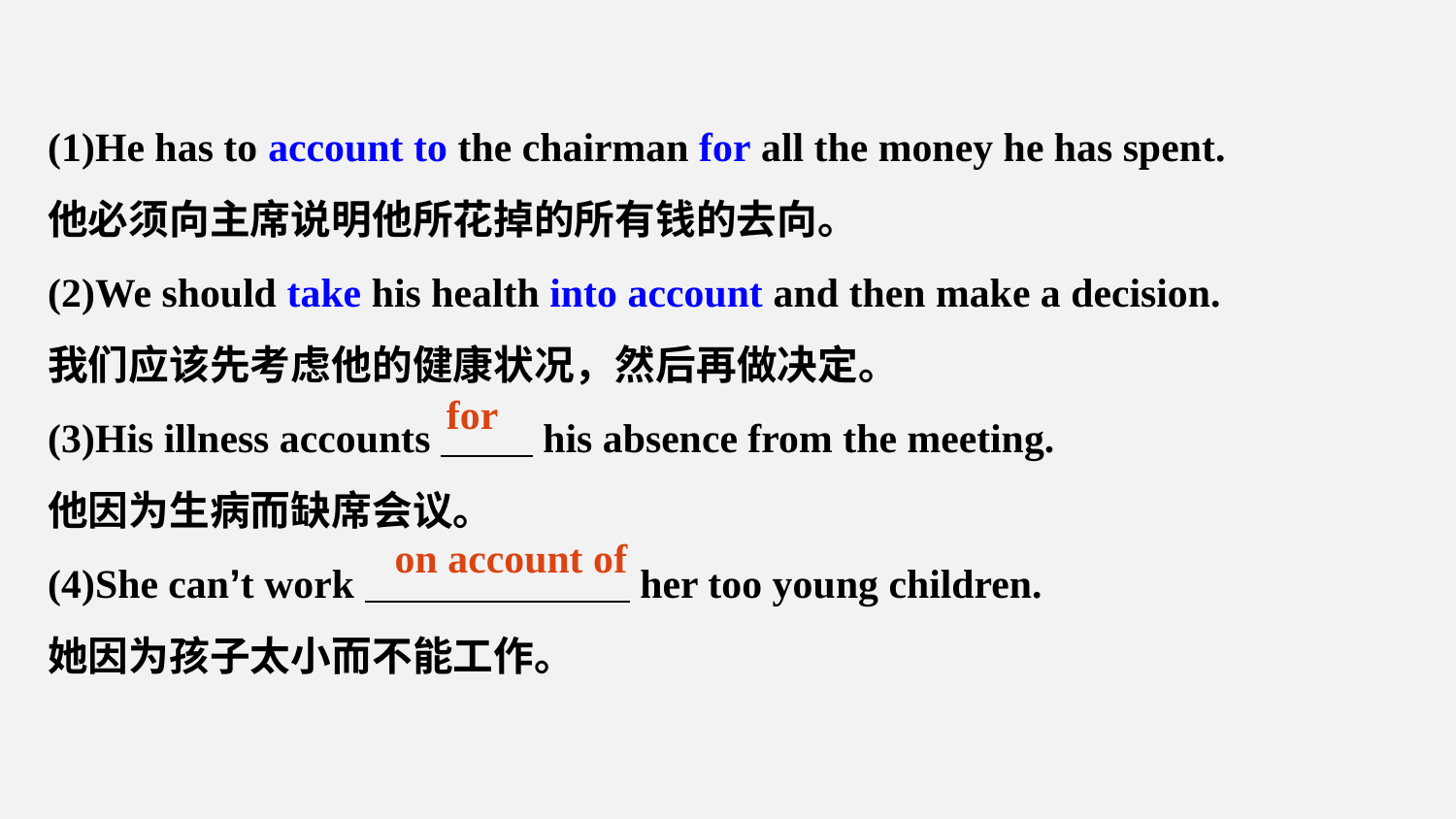

(1)He has to account to the chairman for all the money he has spent.
他必须向主席说明他所花掉的所有钱的去向。
(2)We should take his health into account and then make a decision.
我们应该先考虑他的健康状况，然后再做决定。
(3)His illness accounts           his absence from the meeting.
他因为生病而缺席会议。
(4)She can’t work                            her too young children.
她因为孩子太小而不能工作。
for
on account of